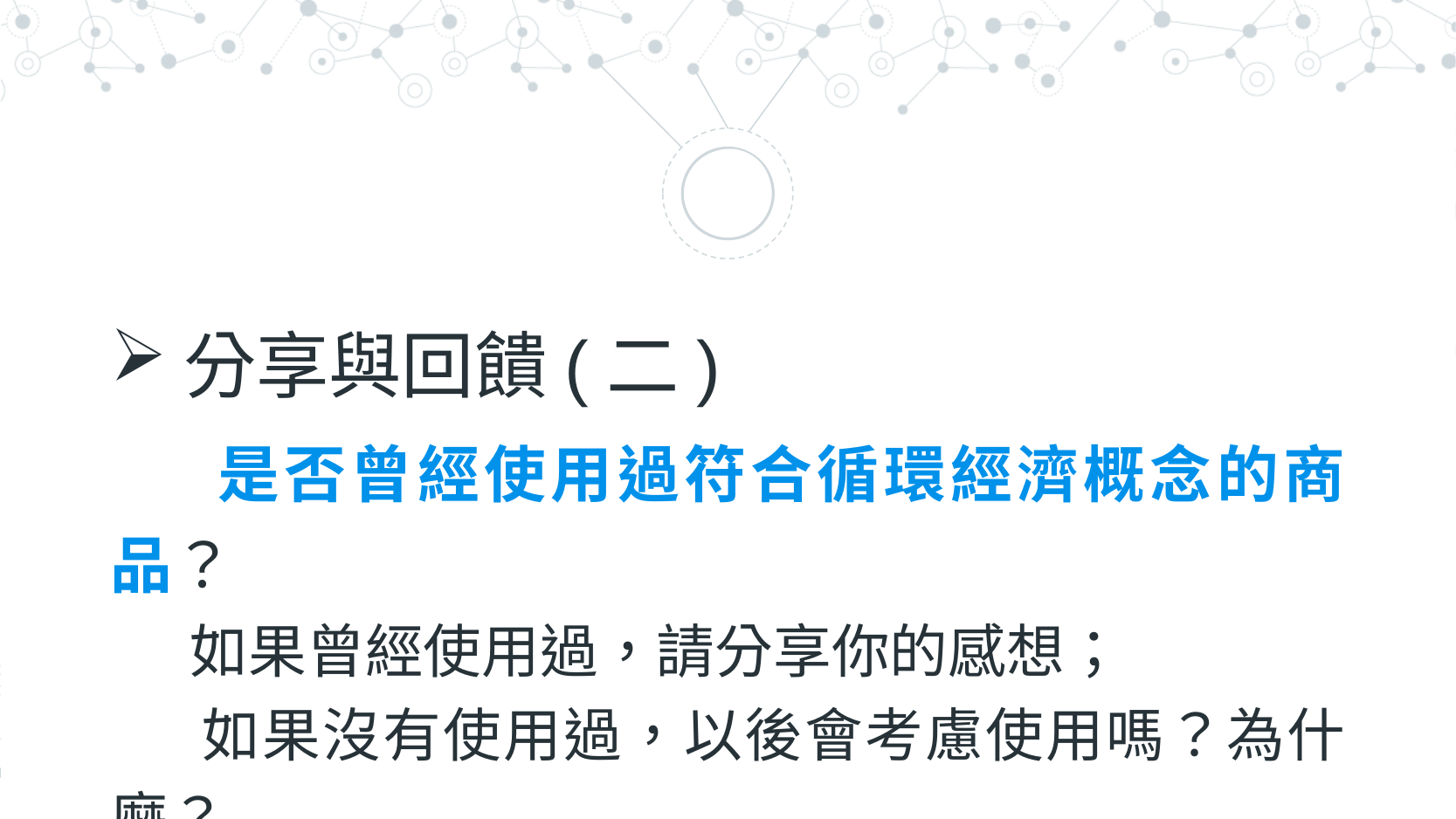

分享與回饋(二)
    是否曾經使用過符合循環經濟概念的商品？
     如果曾經使用過，請分享你的感想；
     如果沒有使用過，以後會考慮使用嗎？為什麼？
  (小組討論、寫學習單，5分鐘後發表)